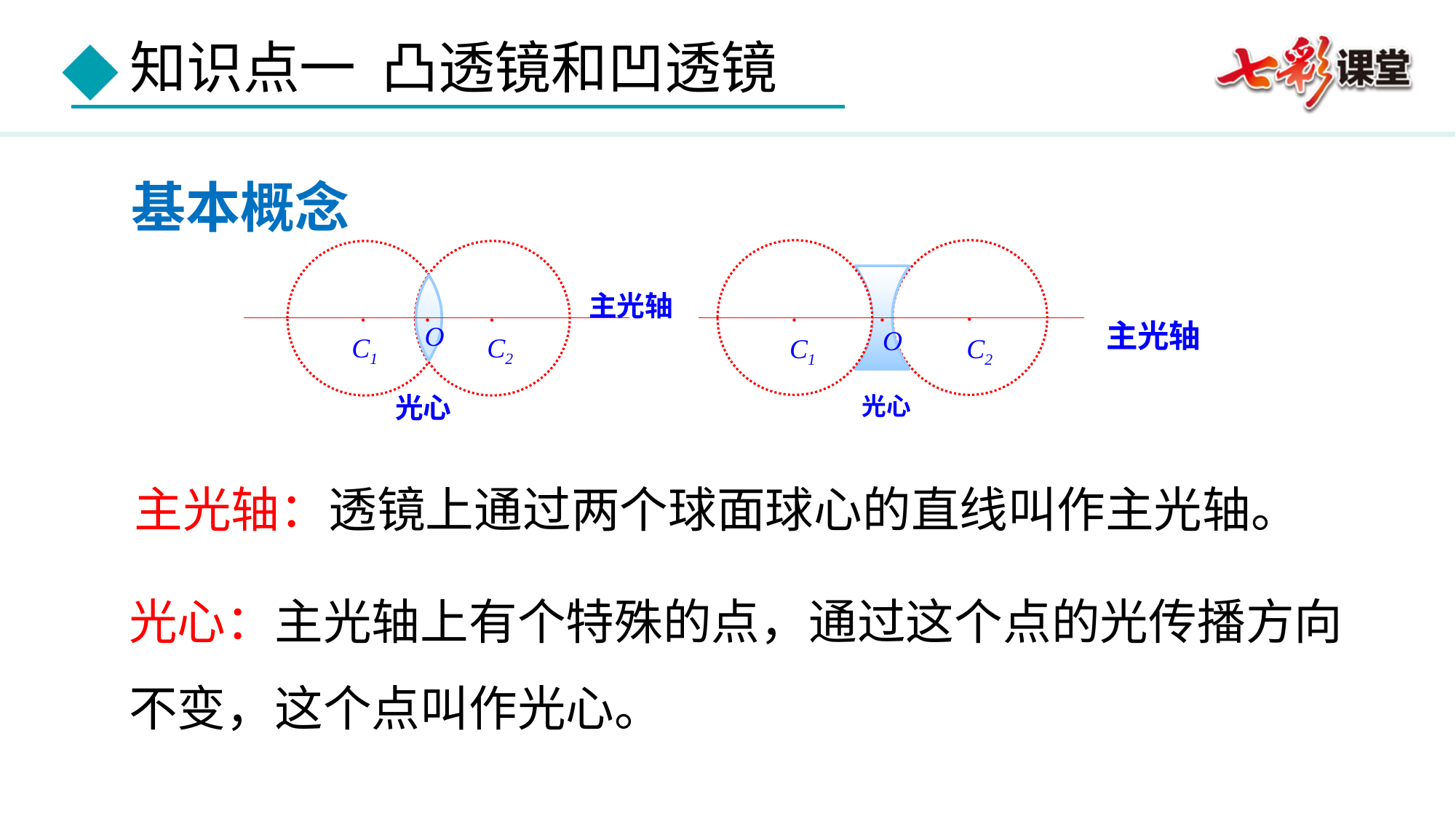

基本概念

主光轴
·
·
·
O
C1
C2
光心

·
·
·
O
C1
C2
光心
主光轴
主光轴：透镜上通过两个球面球心的直线叫作主光轴。
光心：主光轴上有个特殊的点，通过这个点的光传播方向
不变，这个点叫作光心。